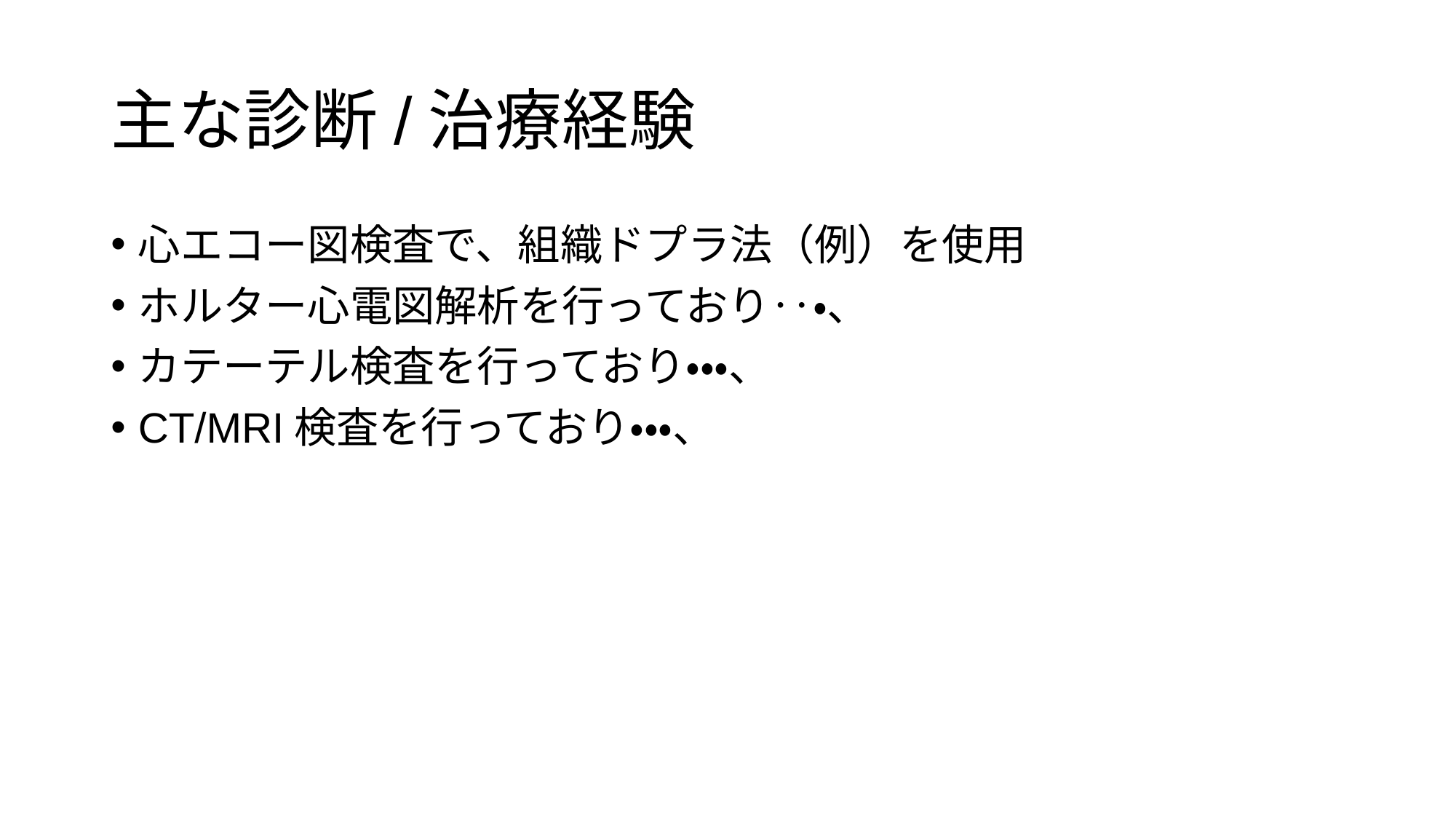

# 主な診断/治療経験
心エコー図検査で、組織ドプラ法（例）を使用
ホルター心電図解析を行っており‥・、
カテーテル検査を行っており・・・、
CT/MRI検査を行っており・・・、